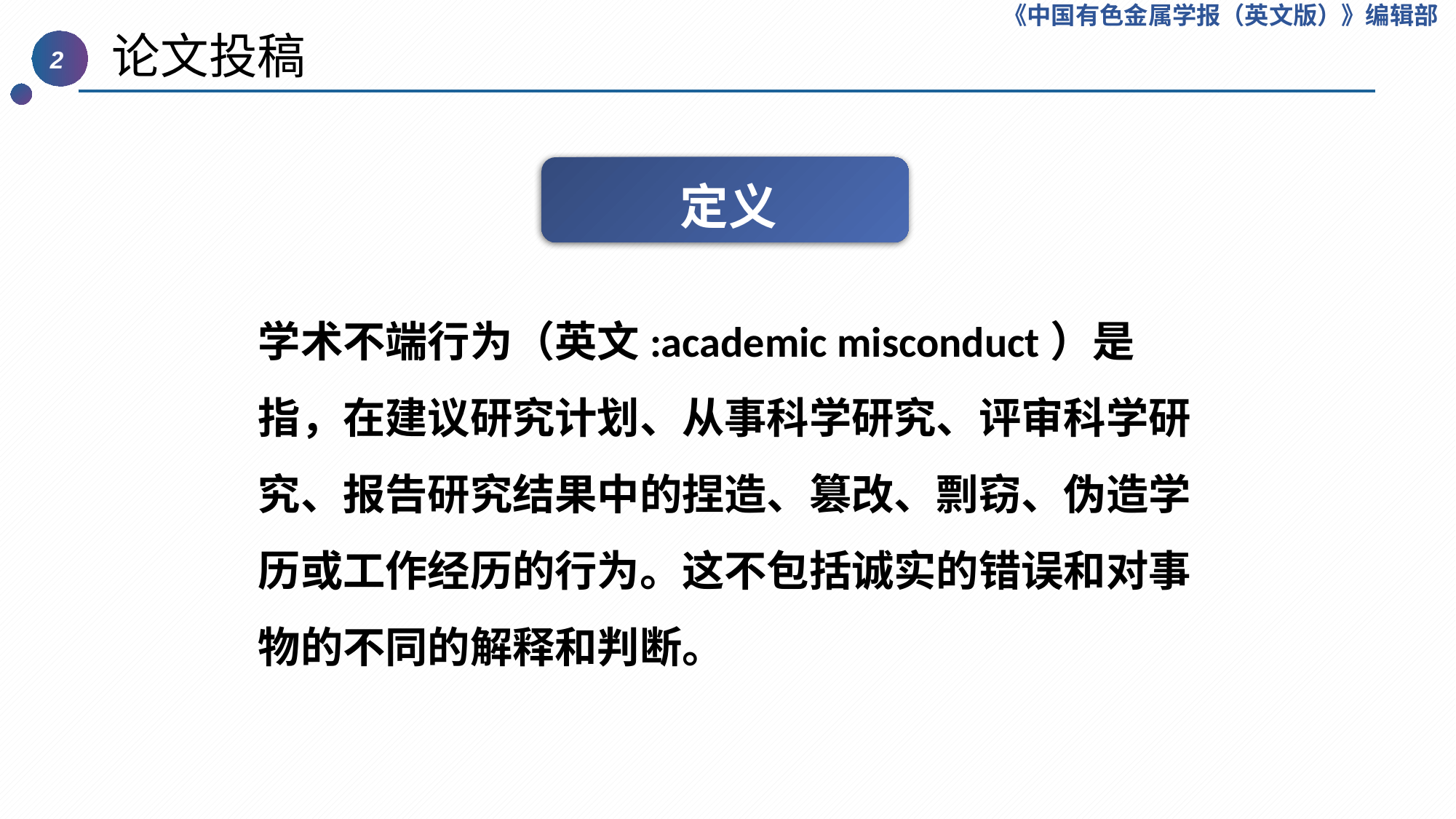

《中国有色金属学报（英文版）》编辑部

      论文投稿

2

定义
学术不端行为（英文:academic misconduct）是指，在建议研究计划、从事科学研究、评审科学研究、报告研究结果中的捏造、篡改、剽窃、伪造学历或工作经历的行为。这不包括诚实的错误和对事物的不同的解释和判断。